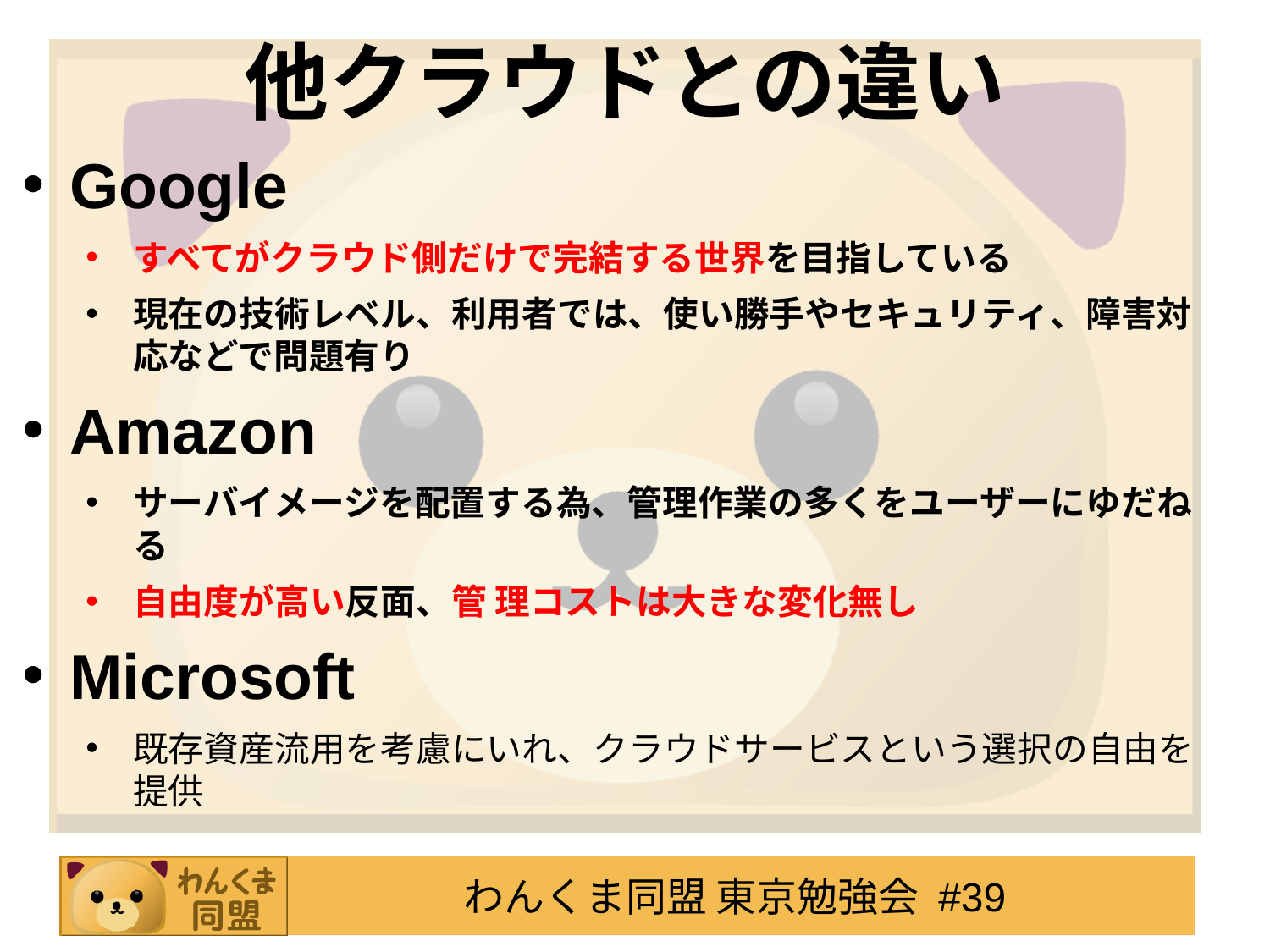

他クラウドとの違い
Google
すべてがクラウド側だけで完結する世界を目指している
現在の技術レベル、利用者では、使い勝手やセキュリティ、障害対応などで問題有り
Amazon
サーバイメージを配置する為、管理作業の多くをユーザーにゆだねる
自由度が高い反面、管 理コストは大きな変化無し
Microsoft
既存資産流用を考慮にいれ、クラウドサービスという選択の自由を提供